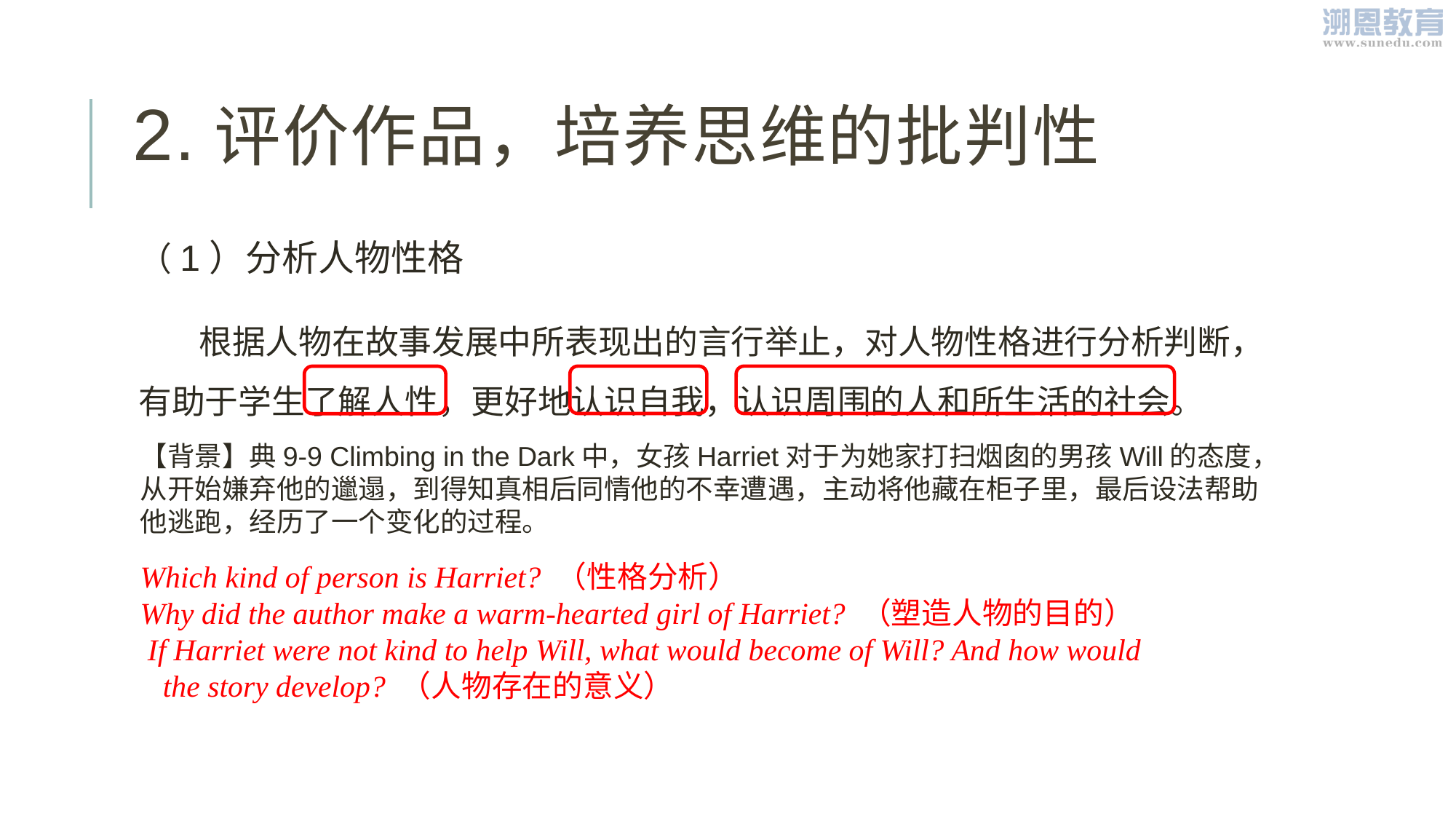

# 2.评价作品，培养思维的批判性
（1）分析人物性格
       根据人物在故事发展中所表现出的言行举止，对人物性格进行分析判断，有助于学生了解人性，更好地认识自我，认识周围的人和所生活的社会。

【背景】典9-9 Climbing in the Dark中，女孩Harriet对于为她家打扫烟囱的男孩Will的态度，从开始嫌弃他的邋遢，到得知真相后同情他的不幸遭遇，主动将他藏在柜子里，最后设法帮助他逃跑，经历了一个变化的过程。
Which kind of person is Harriet? （性格分析）
Why did the author make a warm-hearted girl of Harriet? （塑造人物的目的）
 If Harriet were not kind to help Will, what would become of Will? And how would
   the story develop? （人物存在的意义）